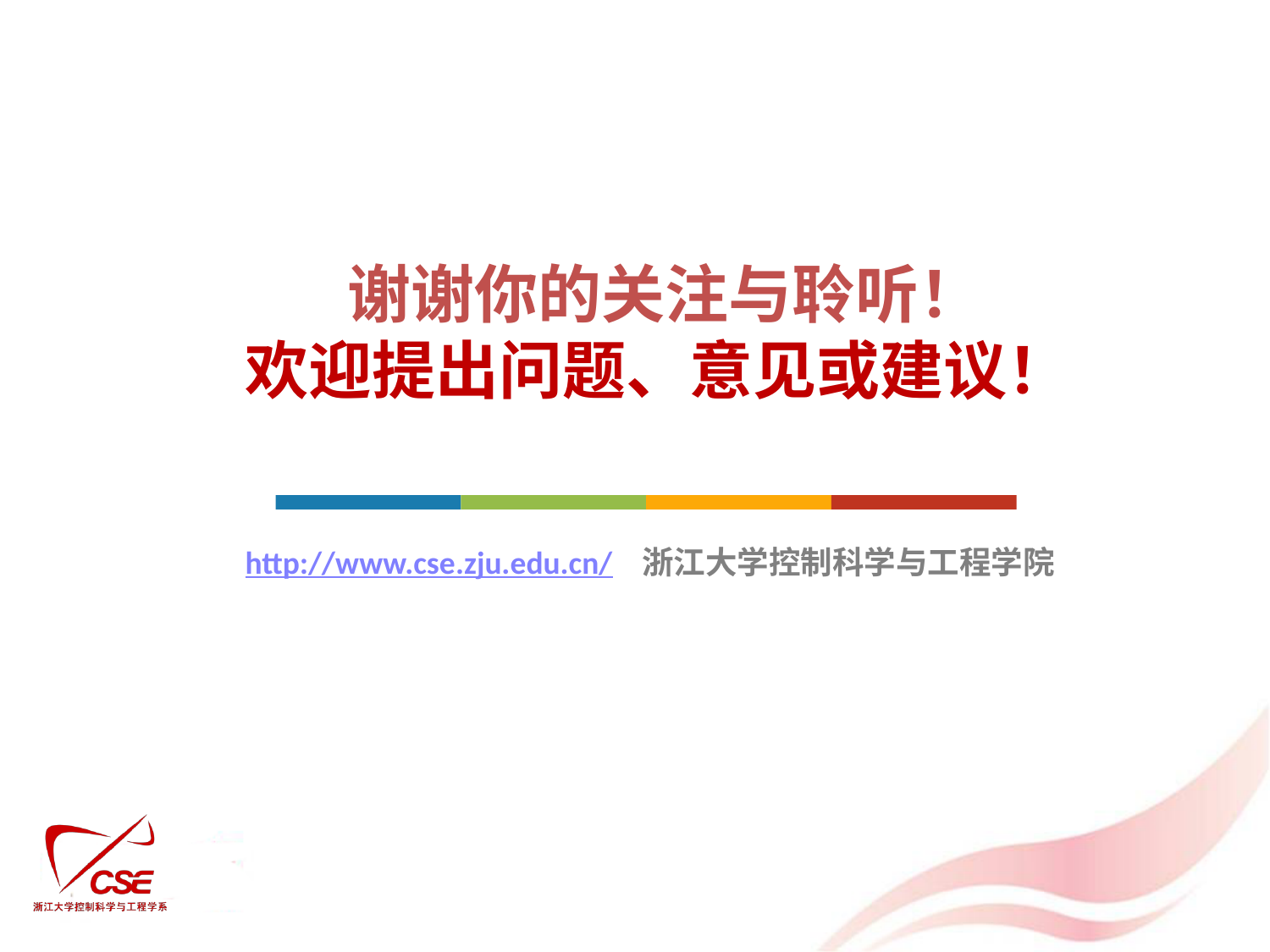

谢谢你的关注与聆听！
欢迎提出问题、意见或建议！

http://www.cse.zju.edu.cn/   浙江大学控制科学与工程学院